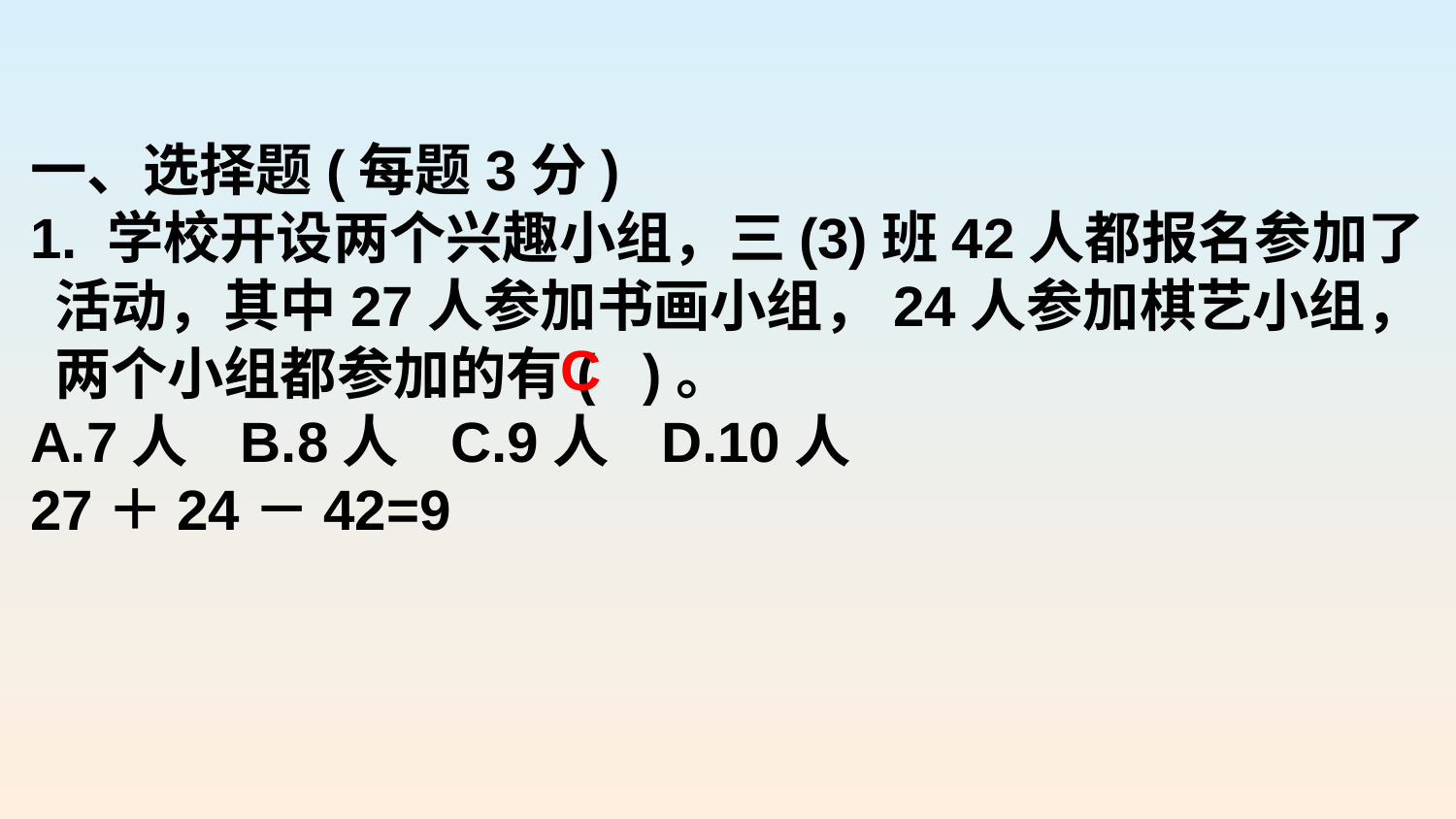

一、选择题(每题3分)
1. 学校开设两个兴趣小组，三(3)班42人都报名参加了活动，其中27人参加书画小组，24人参加棋艺小组，两个小组都参加的有(   )。
A.7人   B.8人   C.9人   D.10人
27＋24－42=9

C